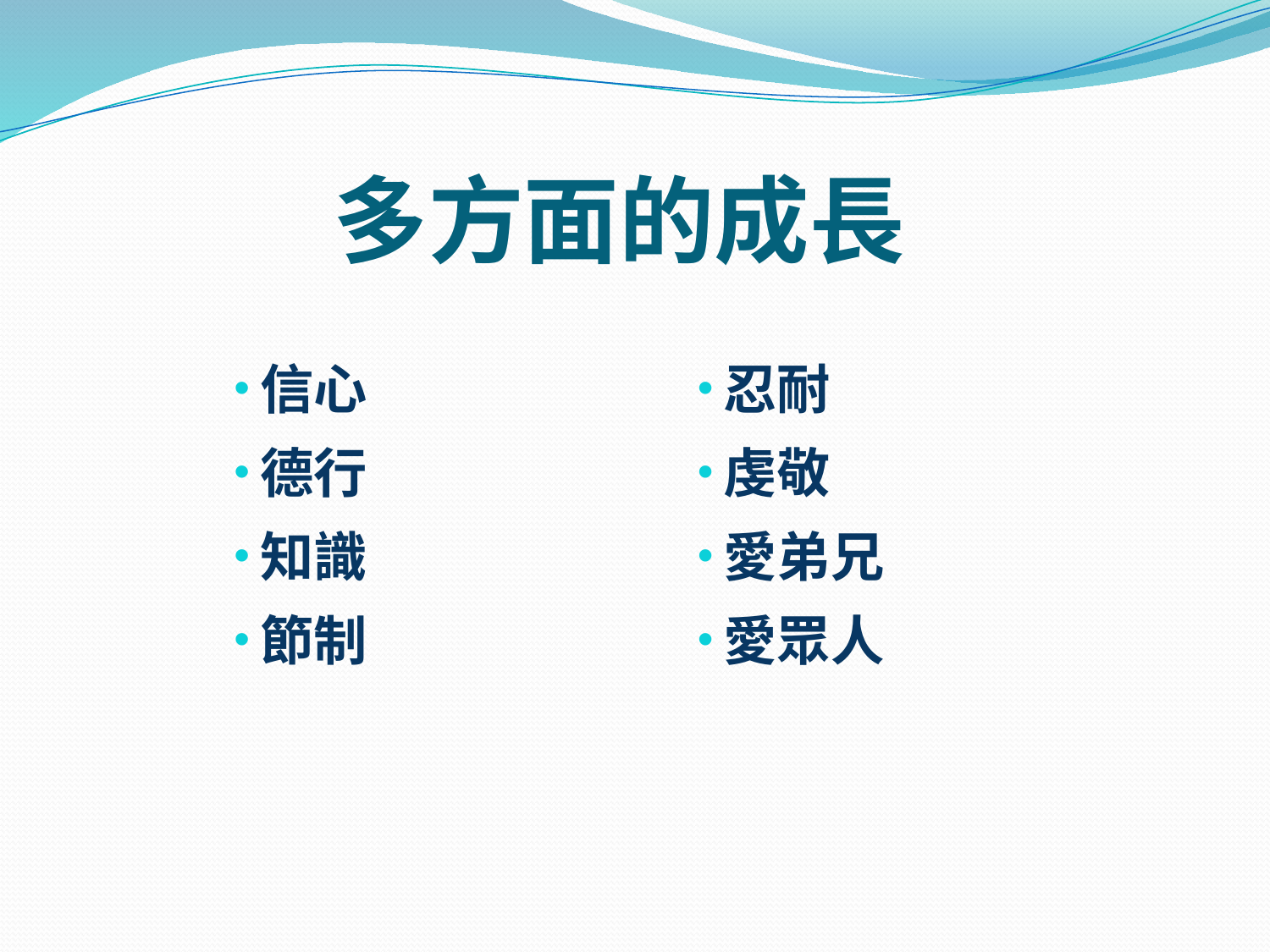

# 多方面的成長
信心

德行

知識

節制

忍耐

虔敬

愛弟兄

愛眾人